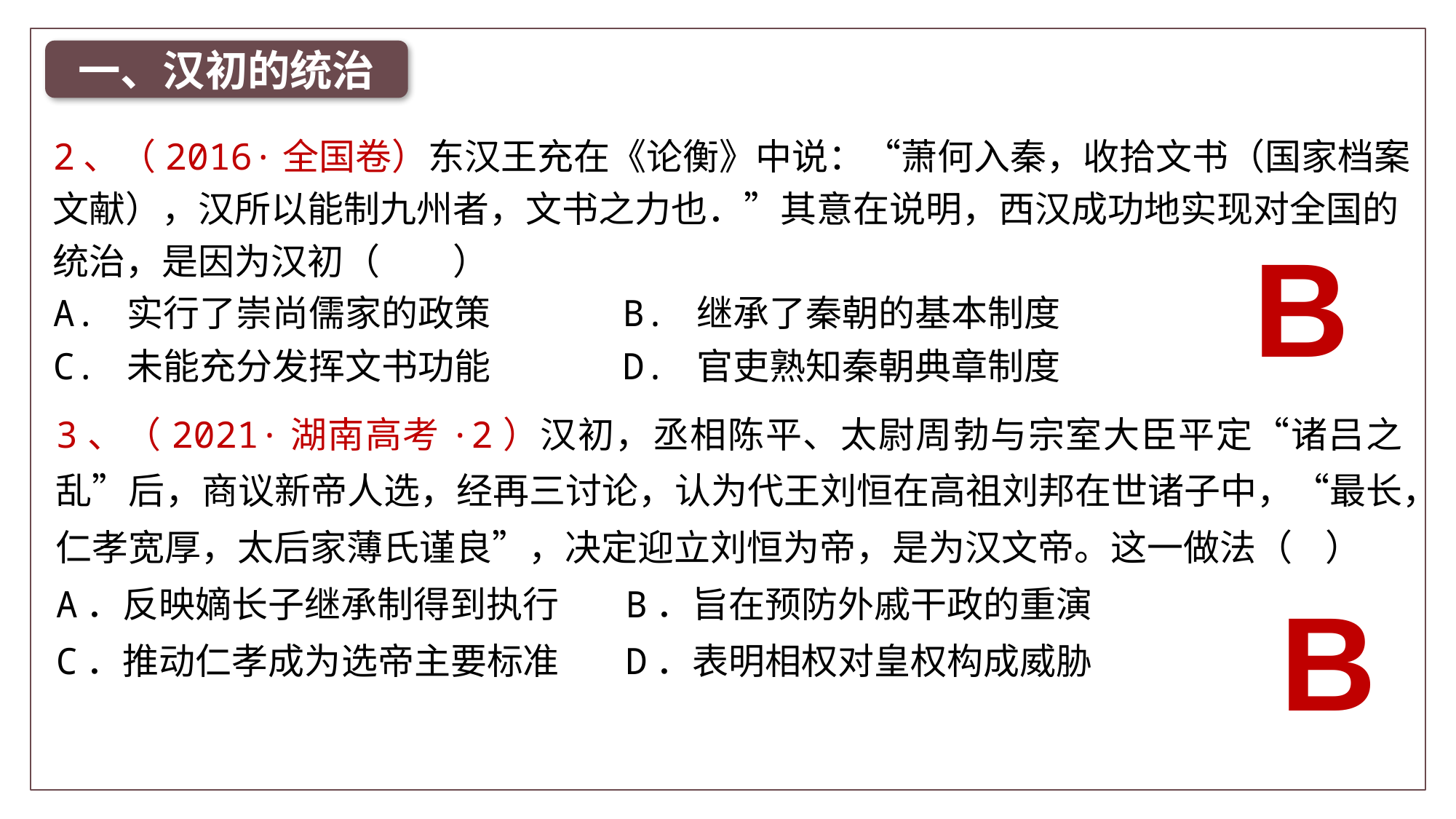

一、汉初的统治
2、（2016·全国卷）东汉王充在《论衡》中说：“萧何入秦，收拾文书（国家档案文献），汉所以能制九州者，文书之力也．”其意在说明，西汉成功地实现对全国的统治，是因为汉初（　　）
A. 实行了崇尚儒家的政策               B. 继承了秦朝的基本制度
C. 未能充分发挥文书功能               D. 官吏熟知秦朝典章制度
B
3、（2021·湖南高考·2）汉初，丞相陈平、太尉周勃与宗室大臣平定“诸吕之乱”后，商议新帝人选，经再三讨论，认为代王刘恒在高祖刘邦在世诸子中，“最长，仁孝宽厚，太后家薄氏谨良”，决定迎立刘恒为帝，是为汉文帝。这一做法（    ）
A．反映嫡长子继承制得到执行       B．旨在预防外戚干政的重演
C．推动仁孝成为选帝主要标准       D．表明相权对皇权构成威胁
B